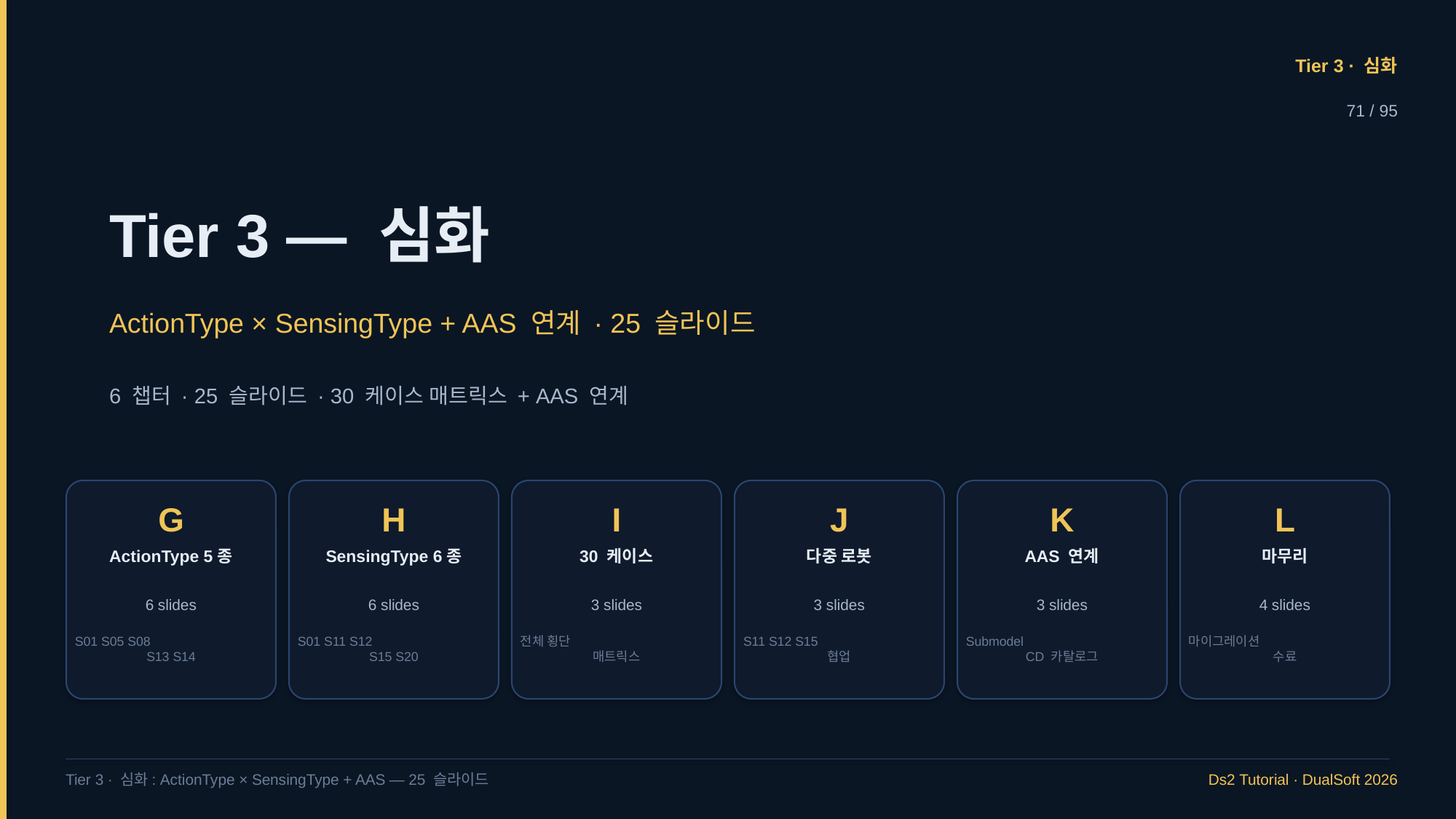

Tier 3 · 심화
71 / 95
Tier 3 — 심화
ActionType × SensingType + AAS 연계 · 25 슬라이드
6 챕터 · 25 슬라이드 · 30 케이스 매트릭스 + AAS 연계

G
H
I
J
K
L
ActionType 5종
SensingType 6종
30 케이스
다중 로봇
AAS 연계
마무리
6 slides
6 slides
3 slides
3 slides
3 slides
4 slides
S01 S05 S08
S13 S14
S01 S11 S12
S15 S20
전체 횡단
매트릭스
S11 S12 S15
협업
Submodel
CD 카탈로그
마이그레이션
수료
Tier 3 · 심화: ActionType × SensingType + AAS — 25 슬라이드
Ds2 Tutorial · DualSoft 2026